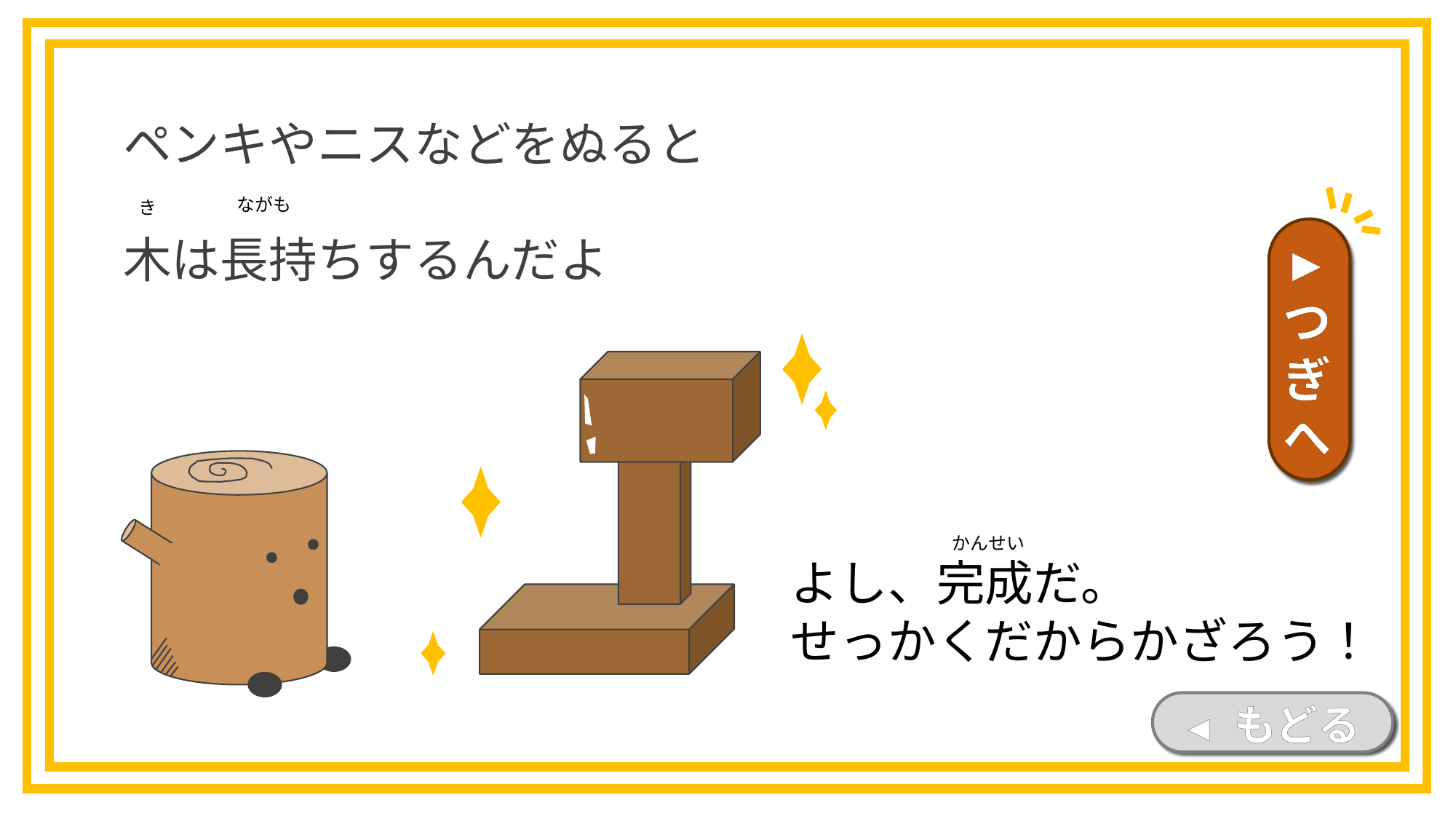

ペンキやニスなどをぬると
木は長持ちするんだよ
ながも
き
►つぎへ

かんせい
よし、完成だ。
せっかくだからかざろう！
◄ もどる